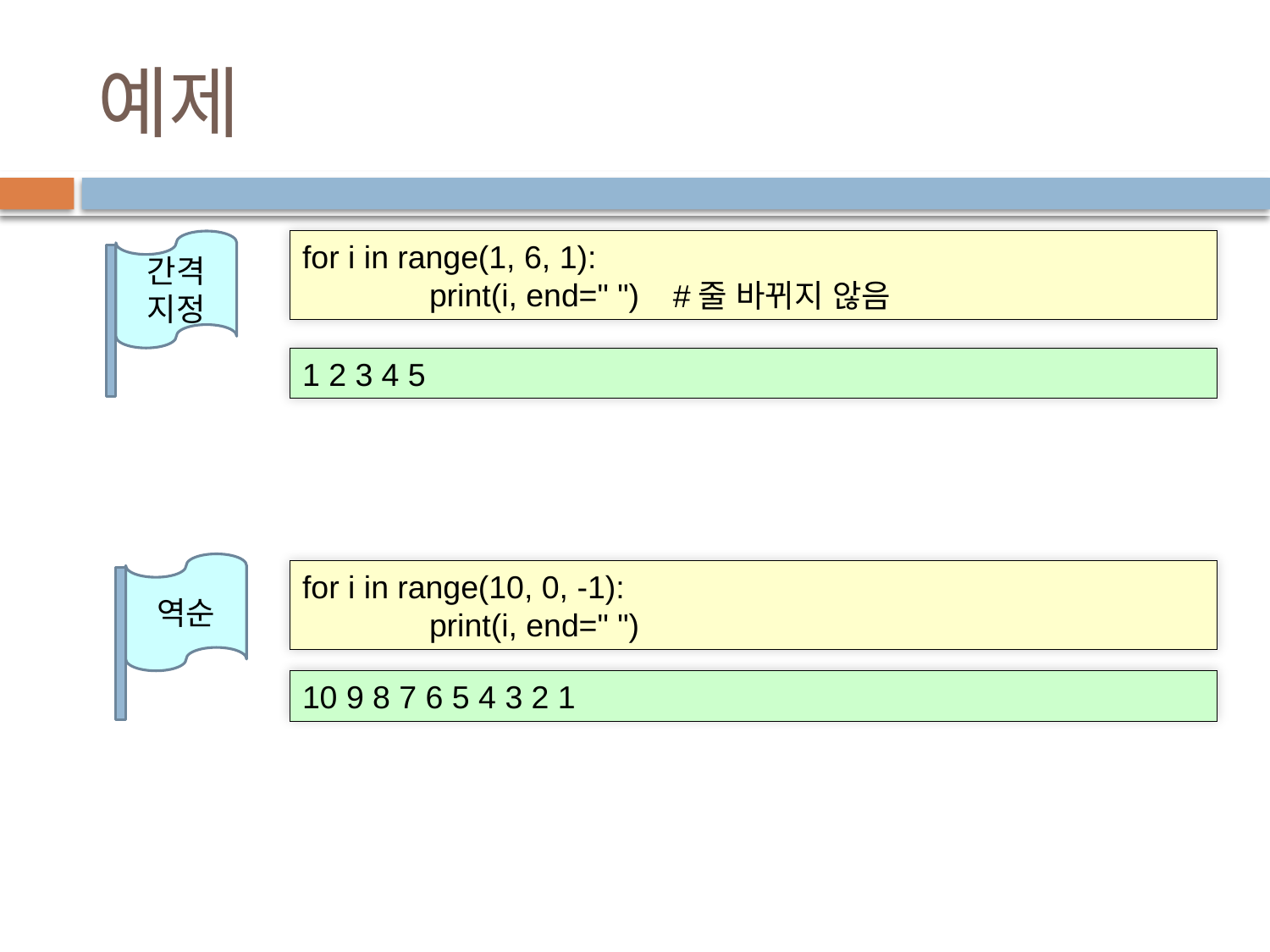

# 예제
간격 지정
for i in range(1, 6, 1):
	print(i, end=" ")

#줄 바뀌지 않음
1 2 3 4 5
역순
for i in range(10, 0, -1):
	print(i, end=" ")

10 9 8 7 6 5 4 3 2 1